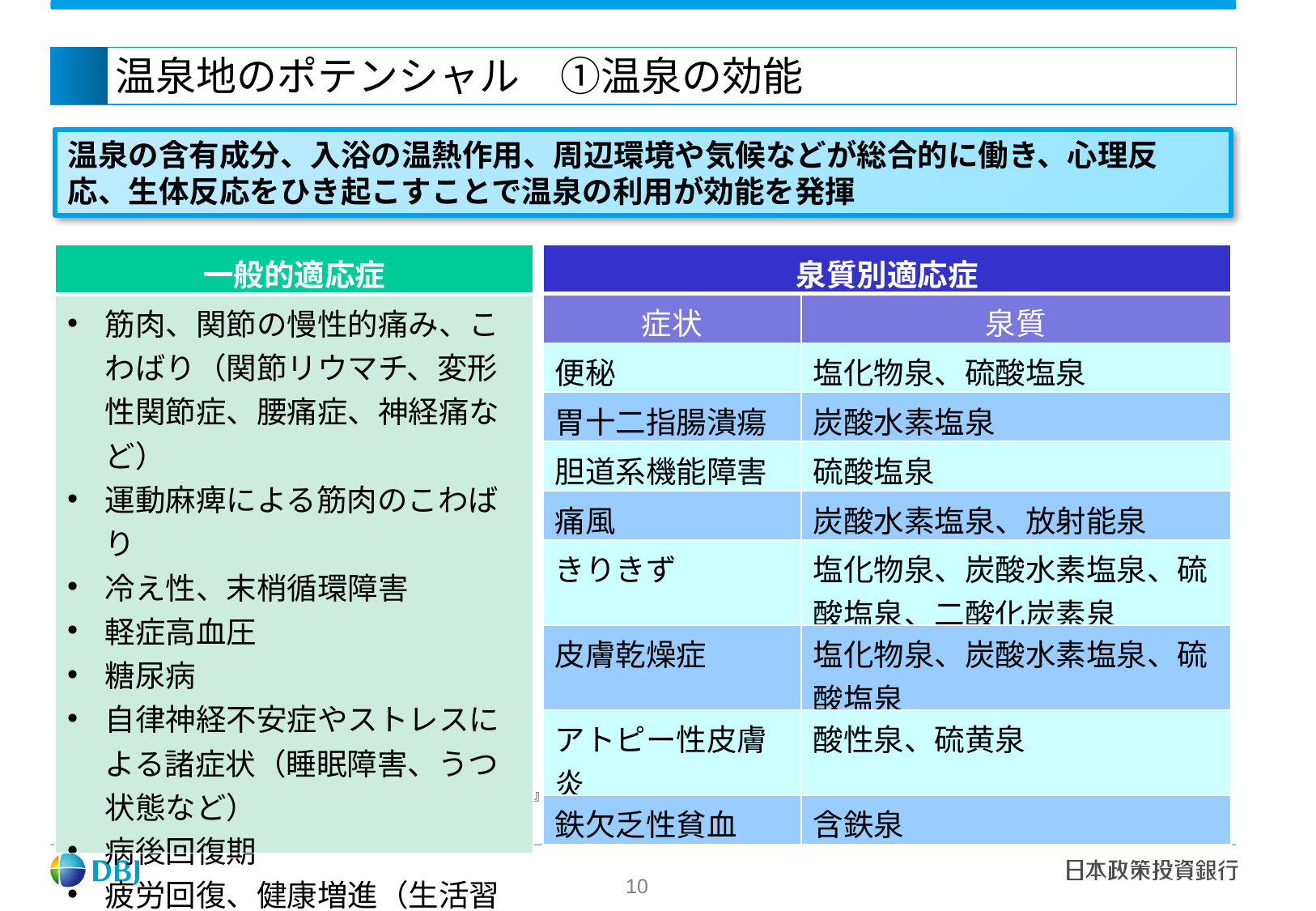

# 温泉地のポテンシャル　①温泉の効能
温泉の含有成分、入浴の温熱作用、周辺環境や気候などが総合的に働き、心理反応、生体反応をひき起こすことで温泉の利用が効能を発揮
| 一般的適応症 |
| --- |
| 筋肉、関節の慢性的痛み、こわばり（関節リウマチ、変形性関節症、腰痛症、神経痛など） 運動麻痺による筋肉のこわばり 冷え性、末梢循環障害 軽症高血圧 糖尿病 自律神経不安症やストレスによる諸症状（睡眠障害、うつ状態など） 病後回復期 疲労回復、健康増進（生活習慣病改善など） |
| 泉質別適応症 |  |
| --- | --- |
| 症状 | 泉質 |
| 便秘 | 塩化物泉、硫酸塩泉 |
| 胃十二指腸潰瘍 | 炭酸水素塩泉 |
| 胆道系機能障害 | 硫酸塩泉 |
| 痛風 | 炭酸水素塩泉、放射能泉 |
| きりきず | 塩化物泉、炭酸水素塩泉、硫酸塩泉、二酸化炭素泉 |
| 皮膚乾燥症 | 塩化物泉、炭酸水素塩泉、硫酸塩泉 |
| アトピー性皮膚炎 | 酸性泉、硫黄泉 |
| 鉄欠乏性貧血 | 含鉄泉 |
（備考）環境省　『平成26年８月　あんしん・あんぜんな温泉利用のいろは』
10